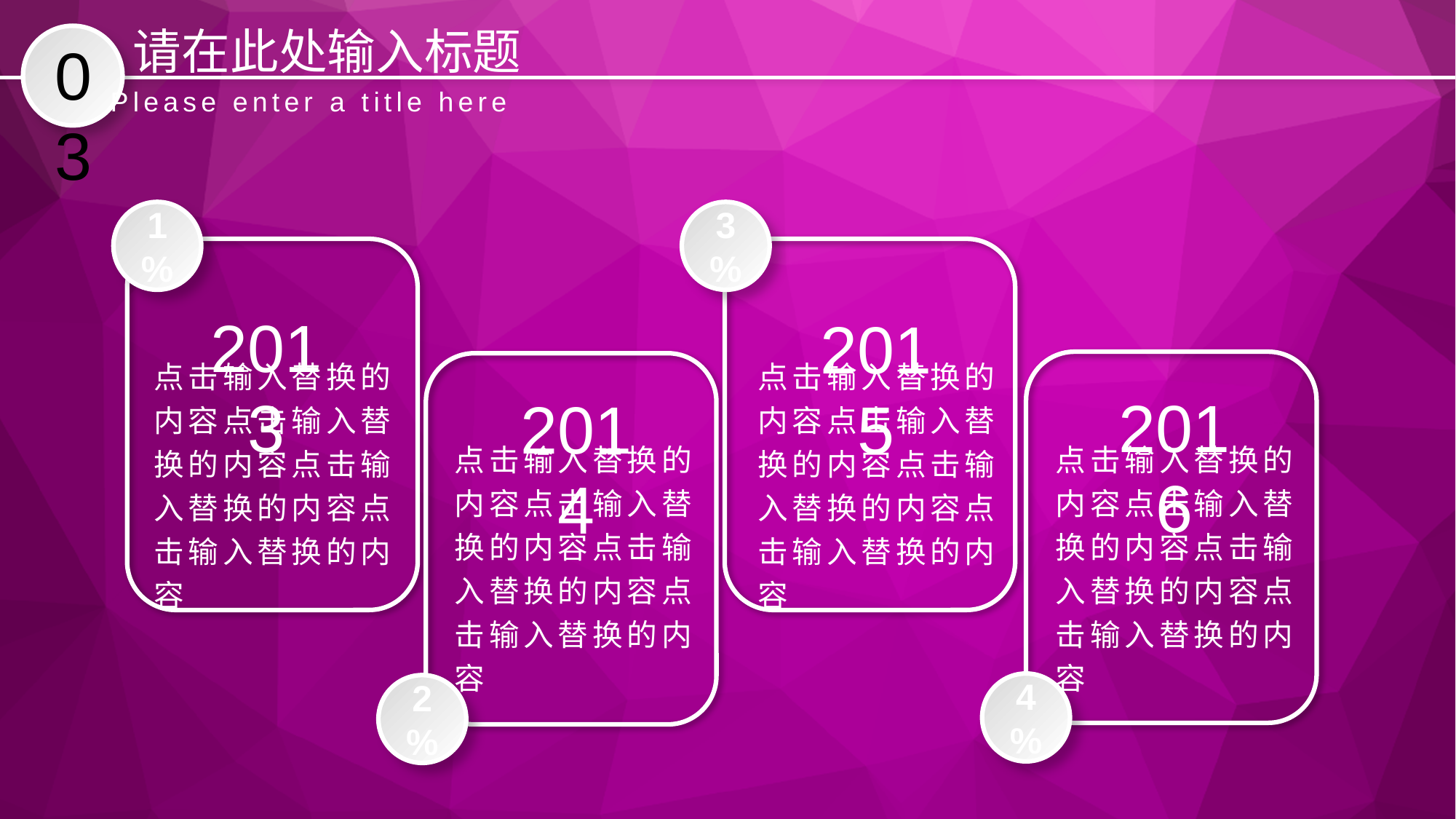

请在此处输入标题

03
Please enter a title here
1%
3%

2013
2015

2016
2014
点击输入替换的内容点击输入替换的内容点击输入替换的内容点击输入替换的内容
点击输入替换的内容点击输入替换的内容点击输入替换的内容点击输入替换的内容
点击输入替换的内容点击输入替换的内容点击输入替换的内容点击输入替换的内容
点击输入替换的内容点击输入替换的内容点击输入替换的内容点击输入替换的内容
4%
2%